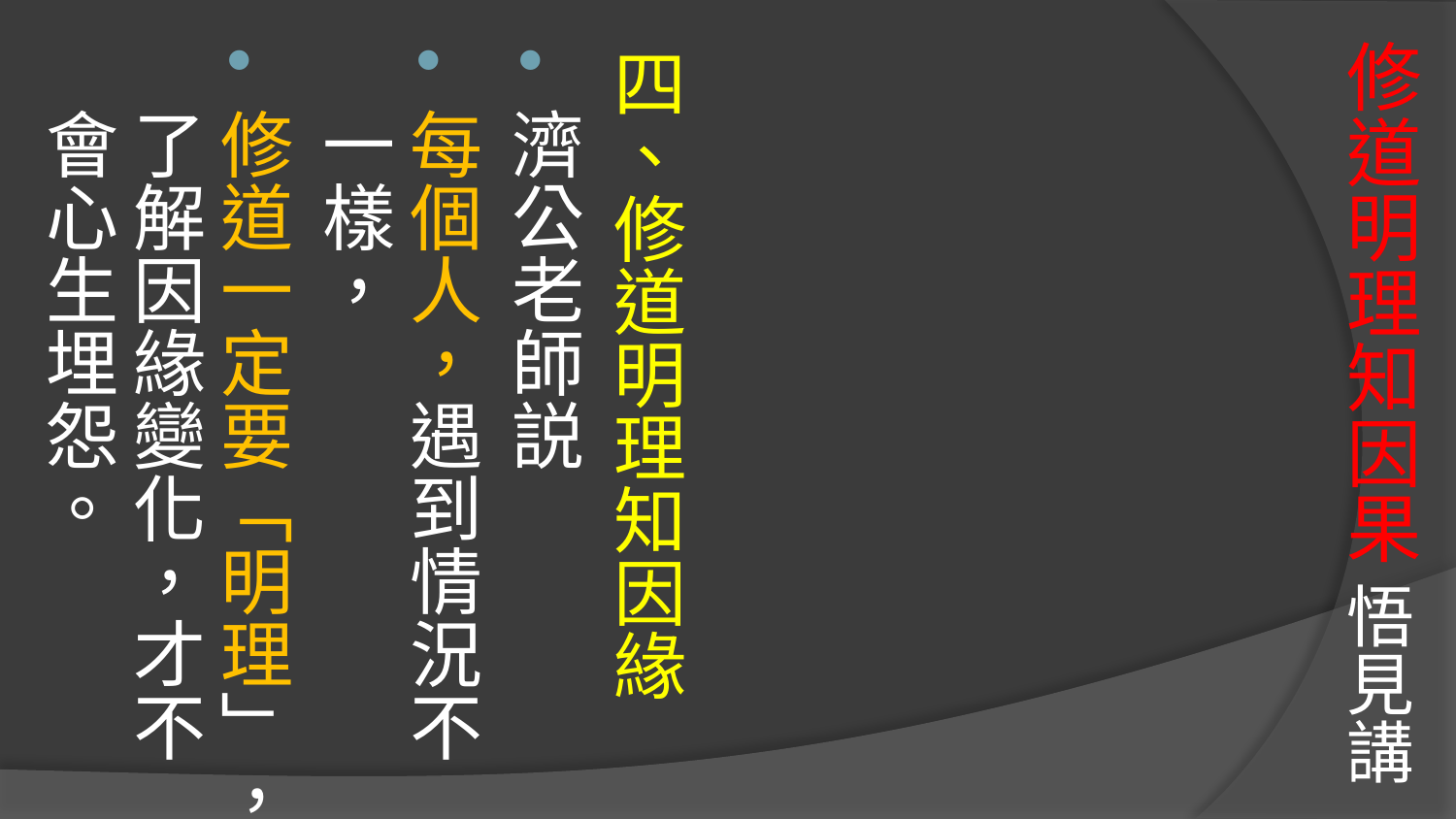

四、修道明理知因緣
濟公老師説
每個人，遇到情況不一樣，
修道一定要「明理」，了解因緣變化，才不會心生埋怨。
# 修道明理知因果 悟見講